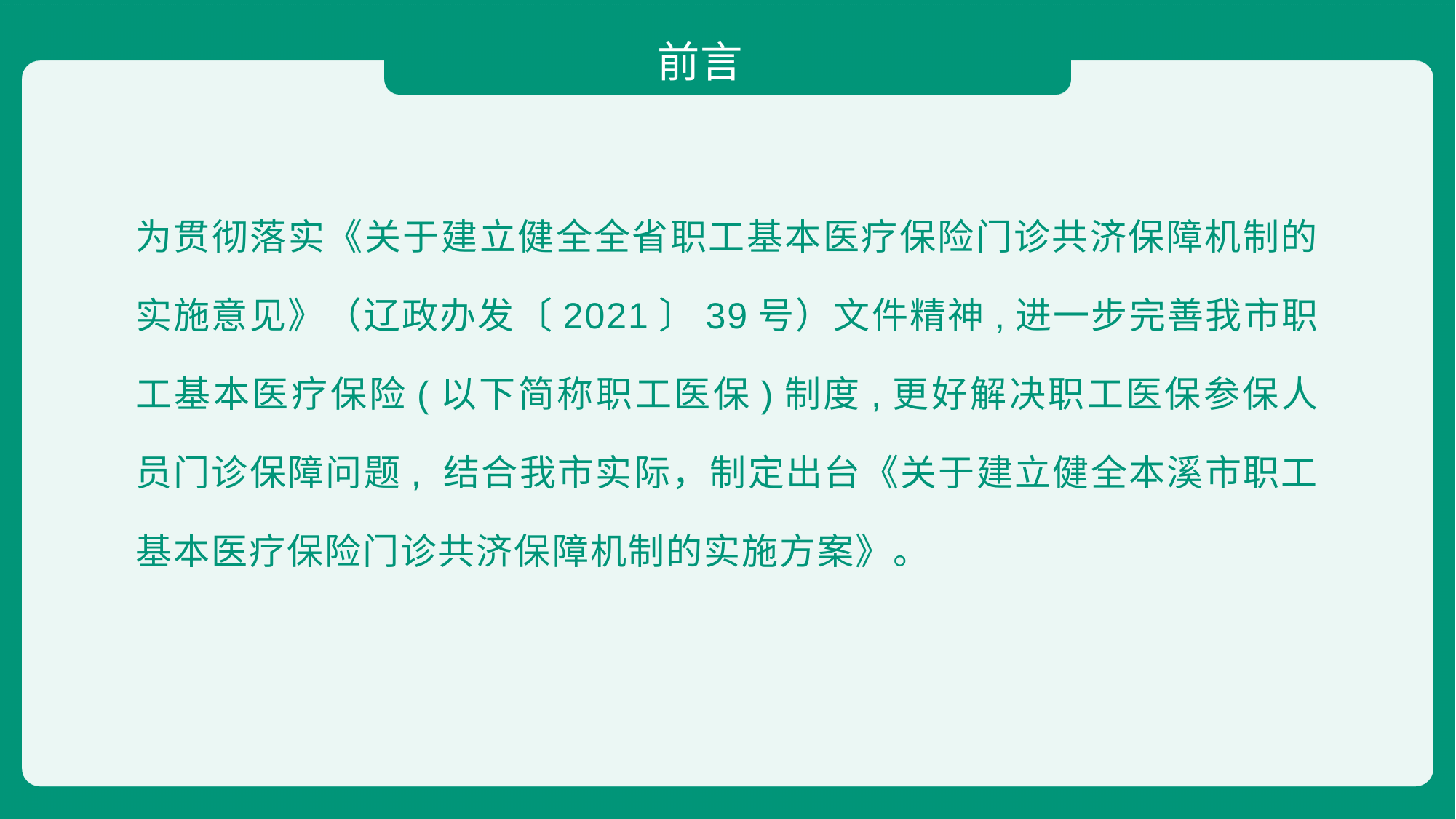

前言
为贯彻落实《关于建立健全全省职工基本医疗保险门诊共济保障机制的实施意见》（辽政办发〔2021〕39号）文件精神,进一步完善我市职工基本医疗保险(以下简称职工医保)制度,更好解决职工医保参保人员门诊保障问题, 结合我市实际，制定出台《关于建立健全本溪市职工基本医疗保险门诊共济保障机制的实施方案》。